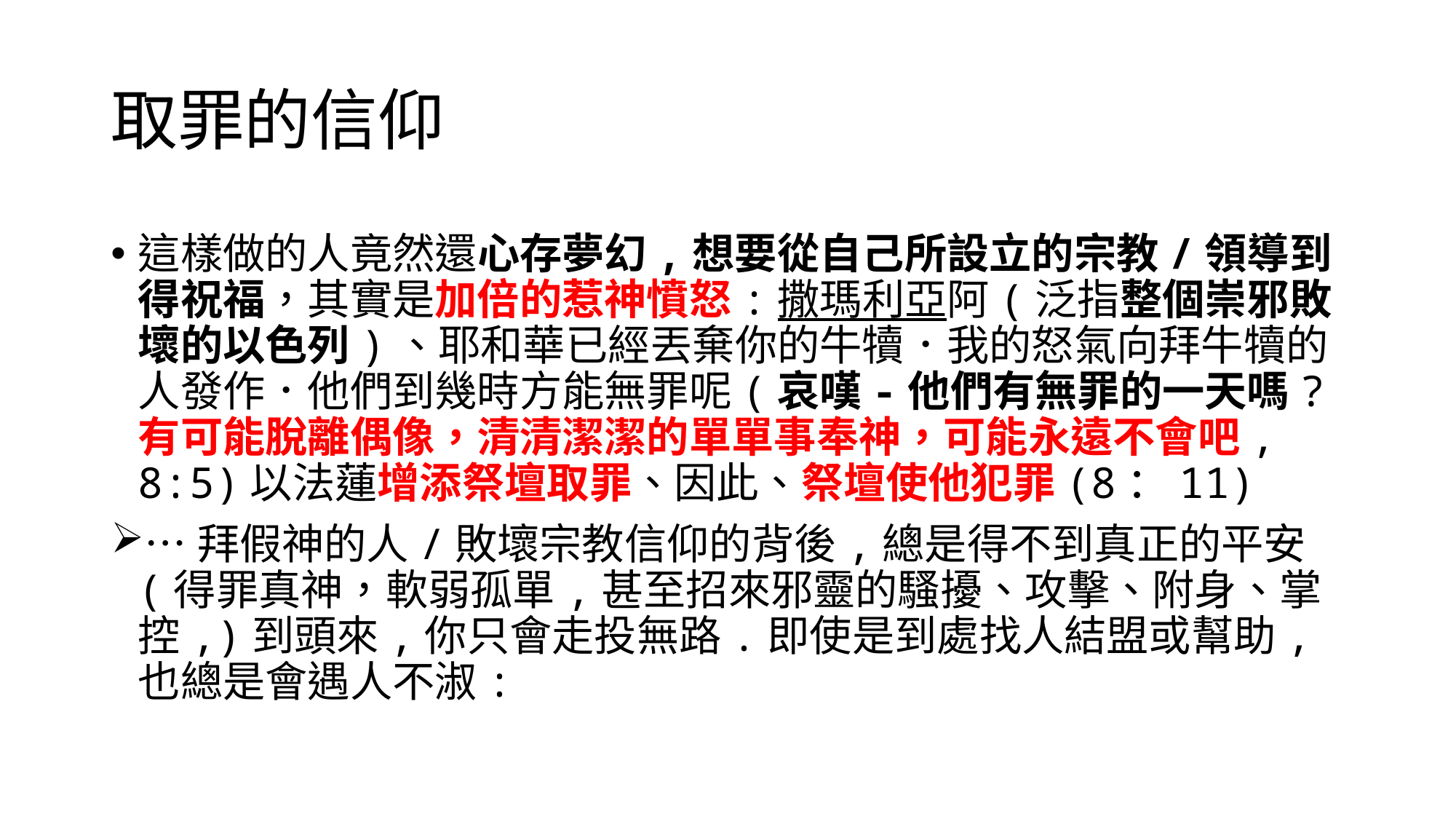

# 取罪的信仰
這樣做的人竟然還心存夢幻,想要從自己所設立的宗教/領導到得祝福，其實是加倍的惹神憤怒:撒瑪利亞阿(泛指整個崇邪敗壞的以色列)、耶和華已經丟棄你的牛犢．我的怒氣向拜牛犢的人發作．他們到幾時方能無罪呢(哀嘆-他們有無罪的一天嗎?有可能脫離偶像，清清潔潔的單單事奉神，可能永遠不會吧, 8:5)以法蓮增添祭壇取罪、因此、祭壇使他犯罪(8：11)
…拜假神的人/敗壞宗教信仰的背後,總是得不到真正的平安(得罪真神，軟弱孤單,甚至招來邪靈的騷擾、攻擊、附身、掌控,)到頭來,你只會走投無路.即使是到處找人結盟或幫助,也總是會遇人不淑: